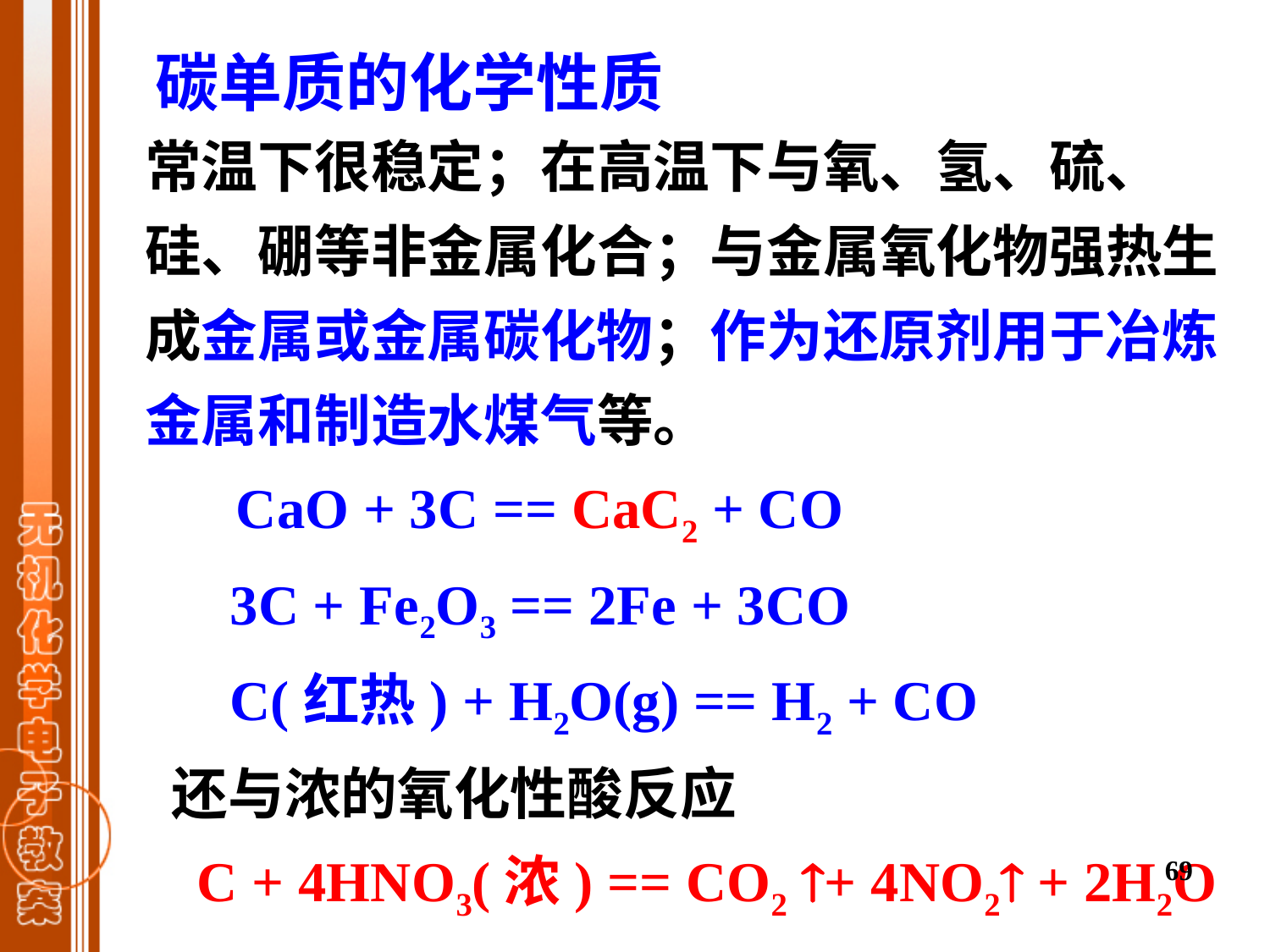

碳单质的化学性质
常温下很稳定；在高温下与氧、氢、硫、硅、硼等非金属化合；与金属氧化物强热生成金属或金属碳化物；作为还原剂用于冶炼金属和制造水煤气等。
      CaO + 3C == CaC2 + CO
      3C + Fe2O3 == 2Fe + 3CO
      C(红热) + H2O(g) == H2 + CO
 还与浓的氧化性酸反应
   C + 4HNO3(浓) == CO2 ↑+ 4NO2↑ + 2H2O
69